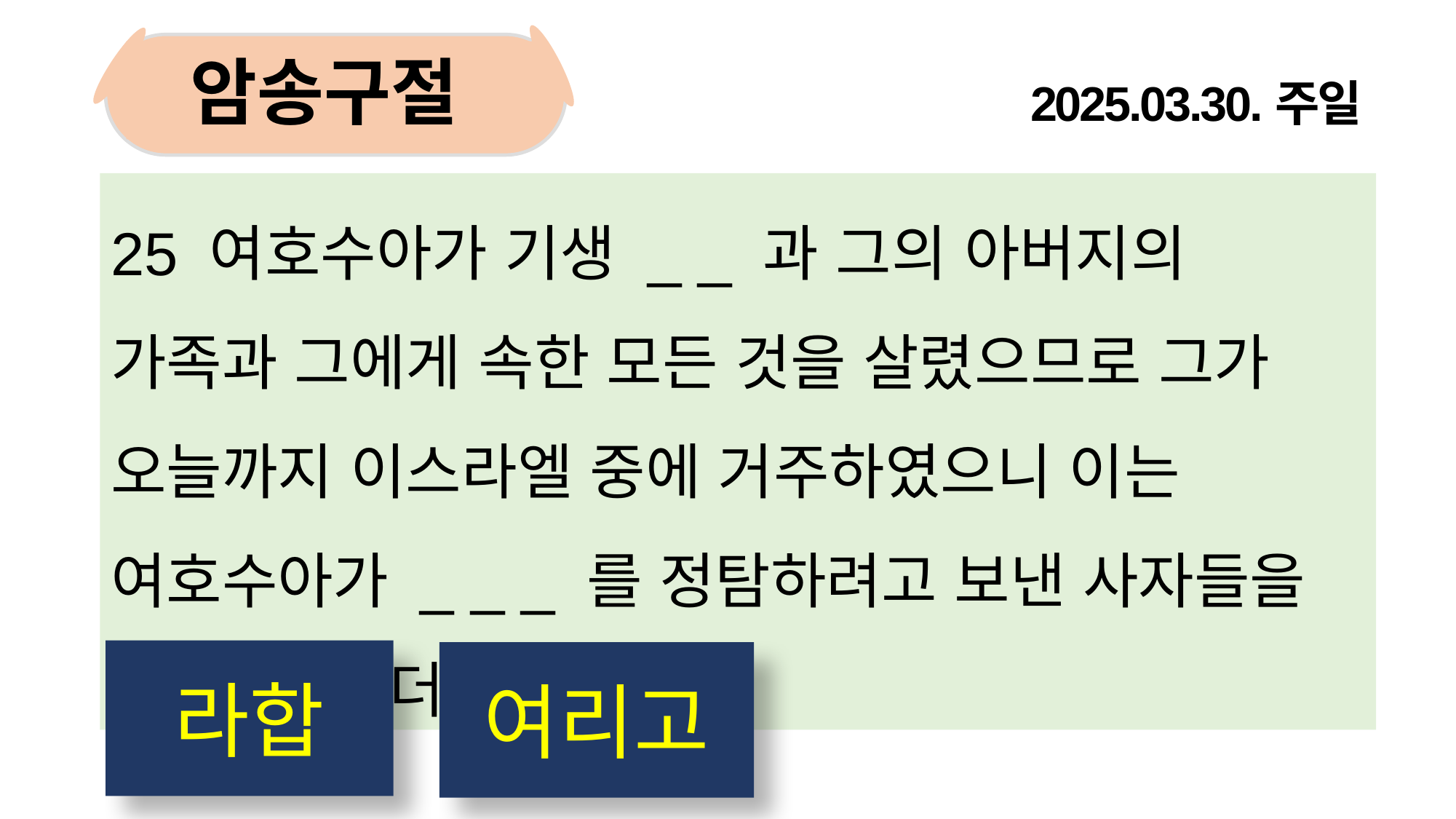

암송구절
2025.03.30.주일
25 여호수아가 기생 _ _ 과 그의 아버지의 가족과 그에게 속한 모든 것을 살렸으므로 그가 오늘까지 이스라엘 중에 거주하였으니 이는 여호수아가 _ _ _ 를 정탐하려고 보낸 사자들을 숨겼음이었더라

라합
여리고